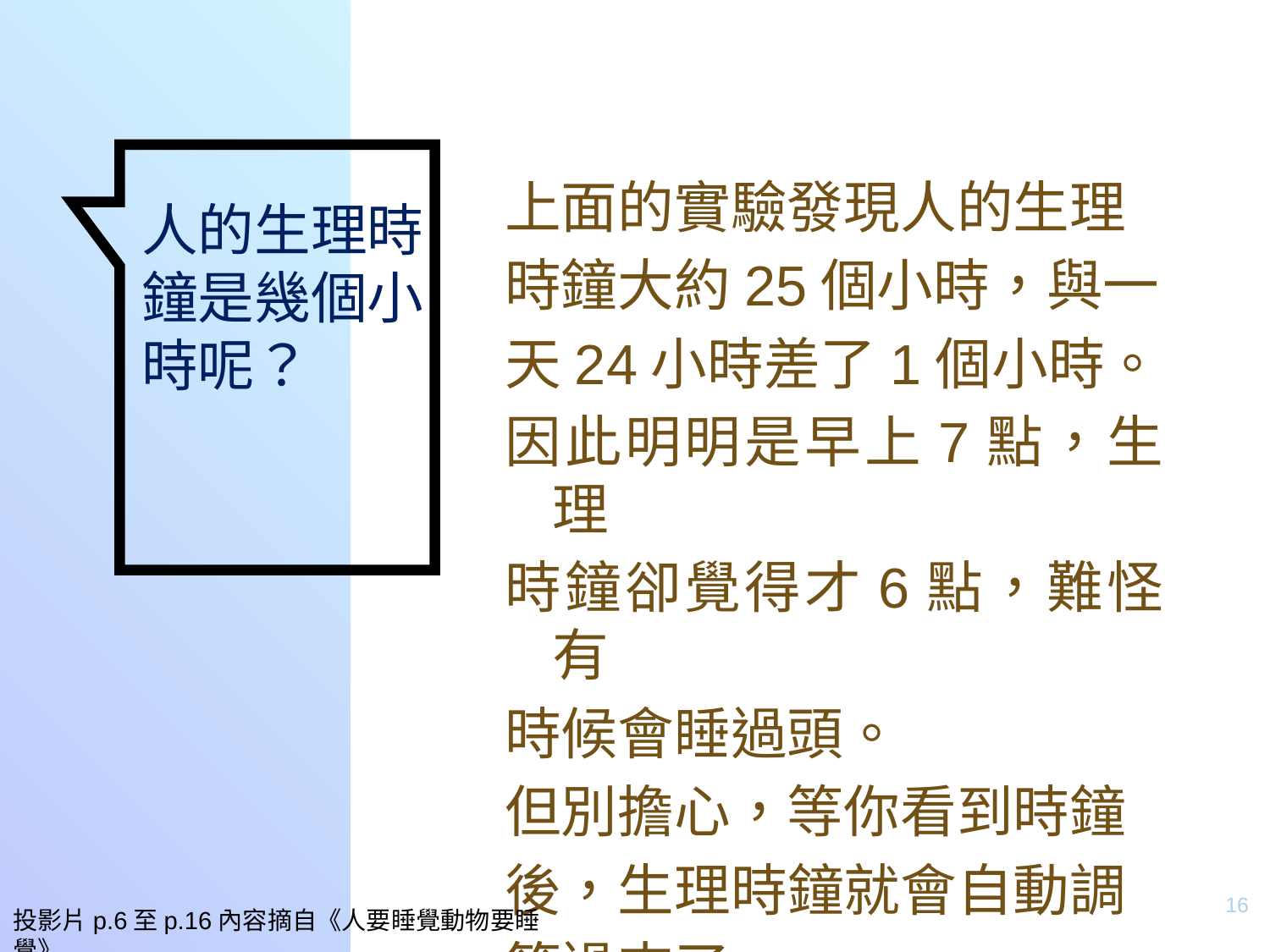

上面的實驗發現人的生理
時鐘大約25個小時，與一
天24小時差了1個小時。
因此明明是早上7點，生理
時鐘卻覺得才6點，難怪有
時候會睡過頭。
但別擔心，等你看到時鐘
後，生理時鐘就會自動調
節過來了。
人的生理時
鐘是幾個小
時呢？

16
投影片p.6至p.16內容摘自《人要睡覺動物要睡覺》